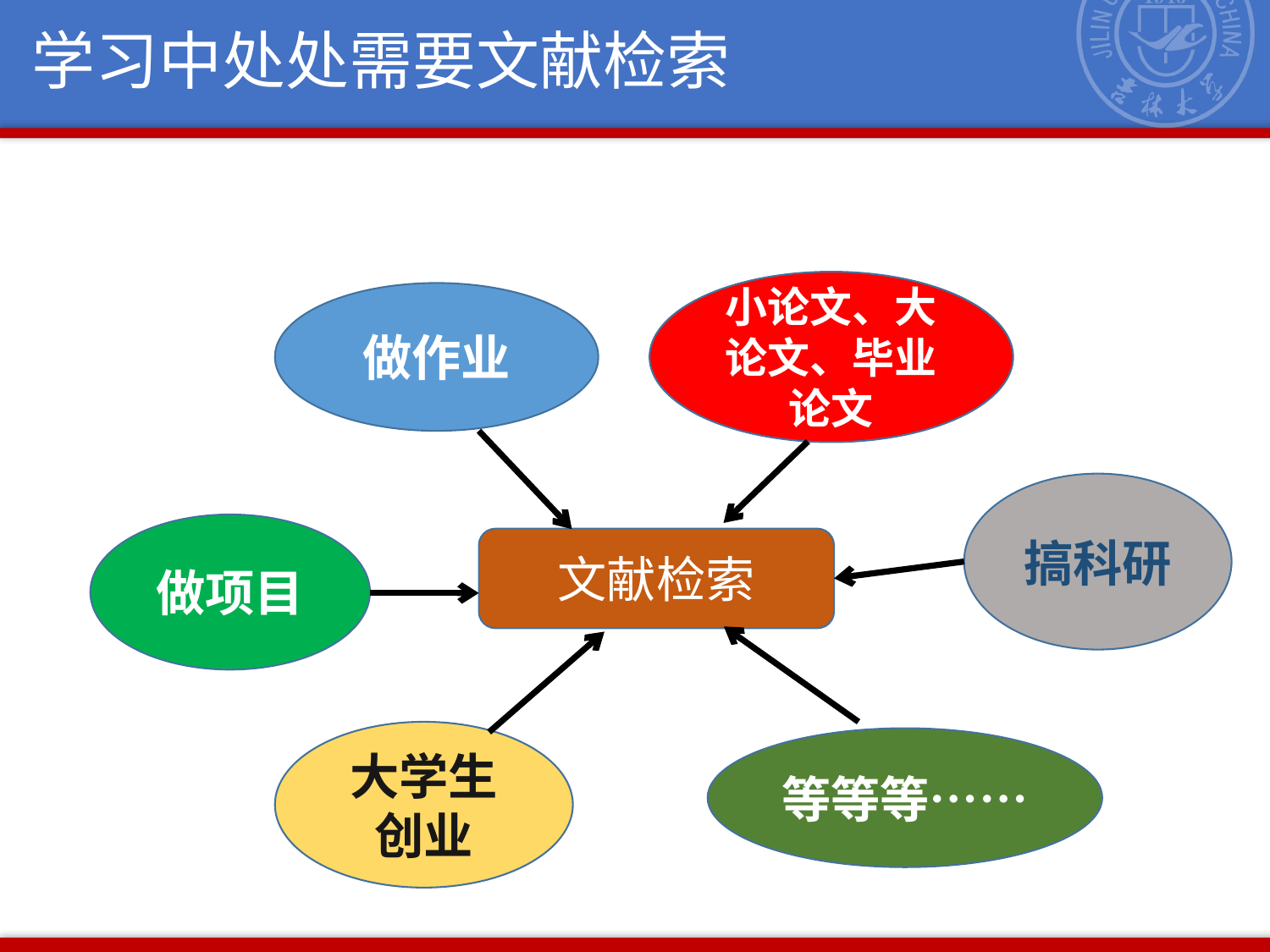

# 学习中处处需要文献检索
小论文、大论文、毕业论文
做作业
搞科研
做项目
文献检索
大学生创业
等等等……